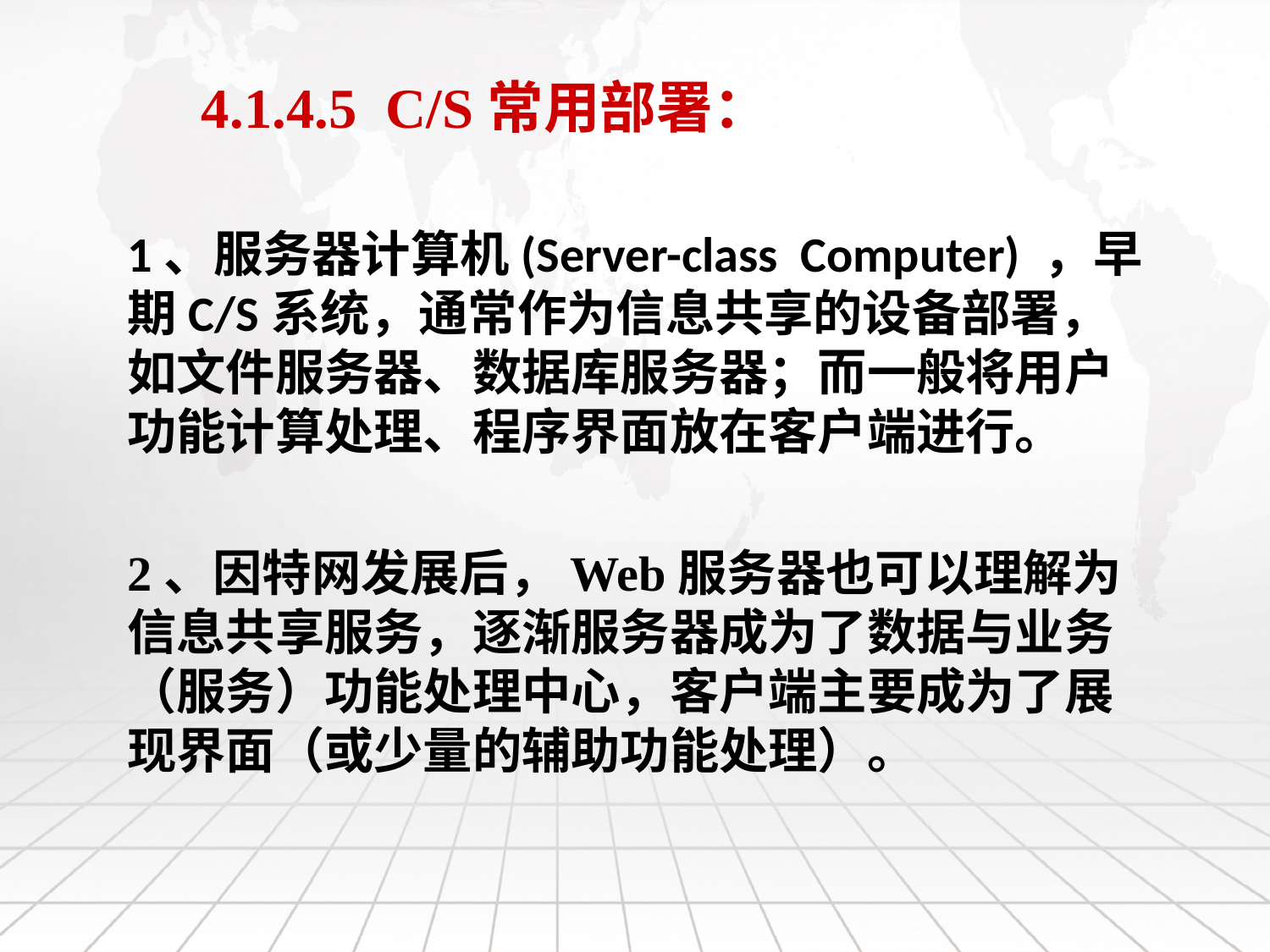

4.1.4.5  C/S常用部署：
1、服务器计算机(Server-class  Computer) ，早期C/S系统，通常作为信息共享的设备部署，如文件服务器、数据库服务器；而一般将用户功能计算处理、程序界面放在客户端进行。
2、因特网发展后，Web服务器也可以理解为信息共享服务，逐渐服务器成为了数据与业务（服务）功能处理中心，客户端主要成为了展现界面（或少量的辅助功能处理）。